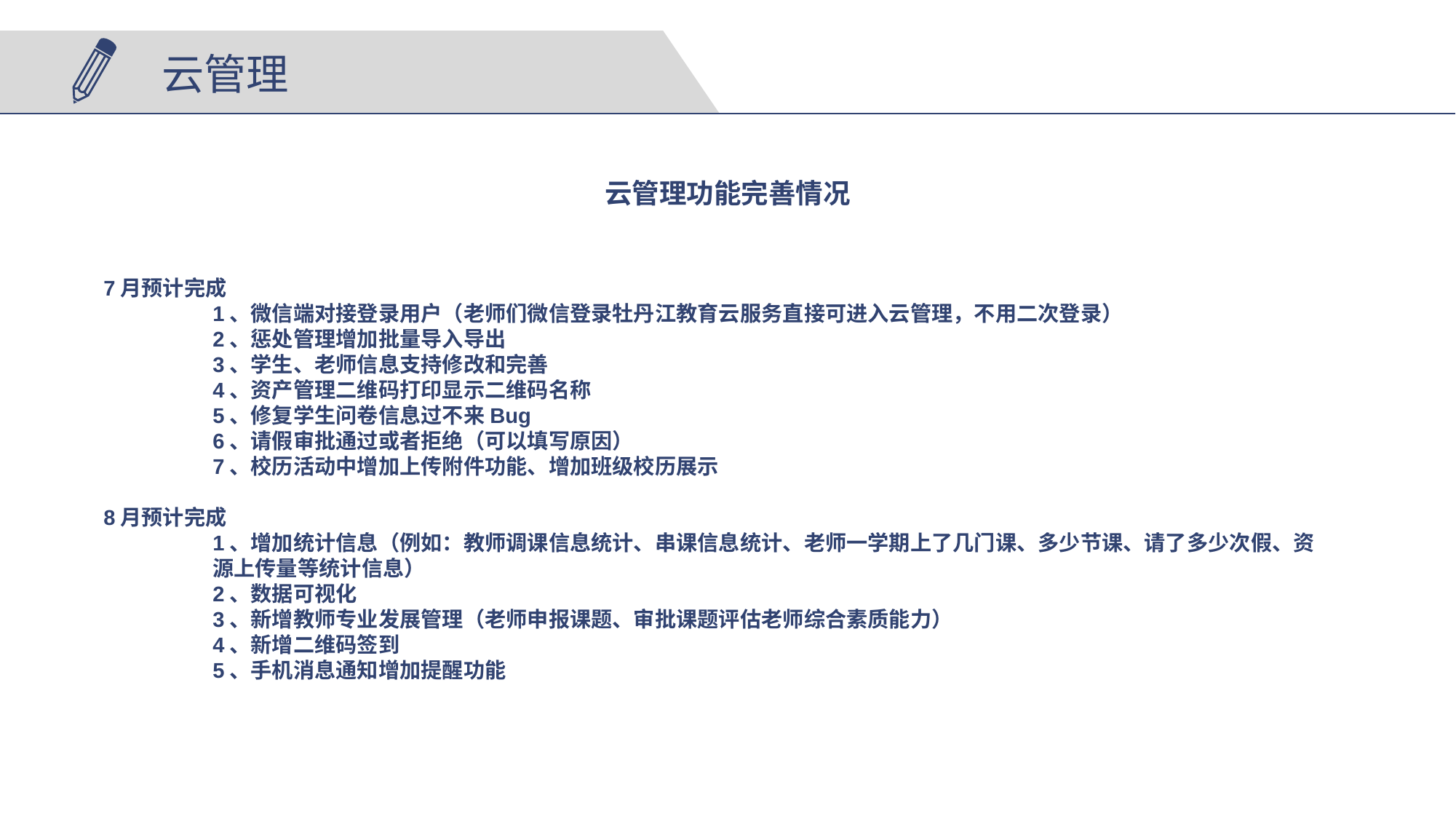

云管理功能完善情况

7月预计完成
	1、微信端对接登录用户（老师们微信登录牡丹江教育云服务直接可进入云管理，不用二次登录）
	2、惩处管理增加批量导入导出
	3、学生、老师信息支持修改和完善
	4、资产管理二维码打印显示二维码名称
	5、修复学生问卷信息过不来Bug
	6、请假审批通过或者拒绝（可以填写原因）
	7、校历活动中增加上传附件功能、增加班级校历展示

8月预计完成
	1、增加统计信息（例如：教师调课信息统计、串课信息统计、老师一学期上了几门课、多少节课、请了多少次假、资	源上传量等统计信息）
	2、数据可视化
	3、新增教师专业发展管理（老师申报课题、审批课题评估老师综合素质能力）
	4、新增二维码签到
	5、手机消息通知增加提醒功能